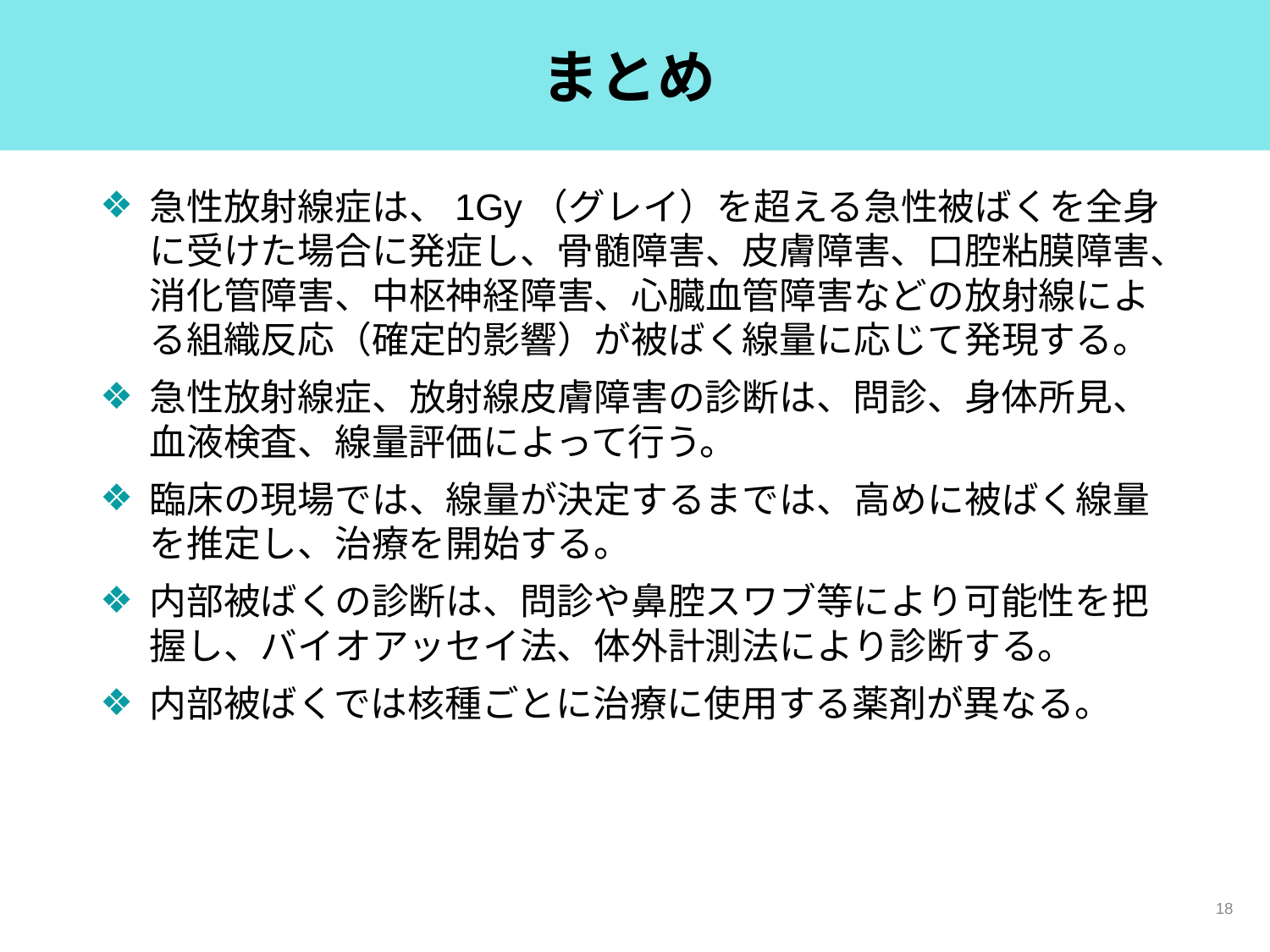

# まとめ
急性放射線症は、1Gy（グレイ）を超える急性被ばくを全身に受けた場合に発症し、骨髄障害、皮膚障害、口腔粘膜障害、消化管障害、中枢神経障害、心臓血管障害などの放射線による組織反応（確定的影響）が被ばく線量に応じて発現する。
急性放射線症、放射線皮膚障害の診断は、問診、身体所見、血液検査、線量評価によって行う。
臨床の現場では、線量が決定するまでは、高めに被ばく線量を推定し、治療を開始する。
内部被ばくの診断は、問診や鼻腔スワブ等により可能性を把握し、バイオアッセイ法、体外計測法により診断する。
内部被ばくでは核種ごとに治療に使用する薬剤が異なる。
18